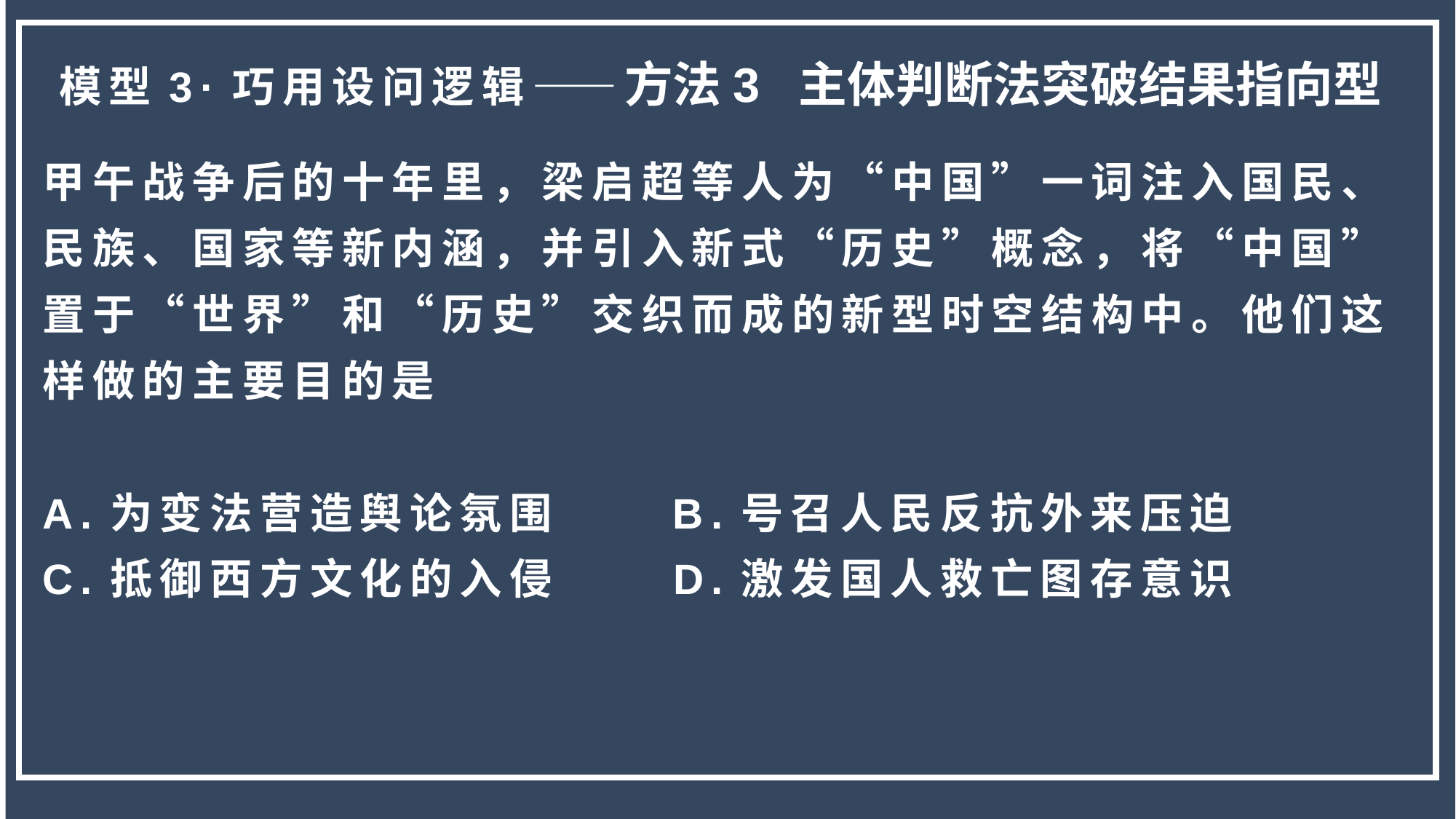

模型3·巧用设问逻辑——方法3  主体判断法突破结果指向型
甲午战争后的十年里，梁启超等人为“中国”一词注入国民、民族、国家等新内涵，并引入新式“历史”概念，将“中国”置于“世界”和“历史”交织而成的新型时空结构中。他们这样做的主要目的是

A.为变法营造舆论氛围      B.号召人民反抗外来压迫
C.抵御西方文化的入侵      D.激发国人救亡图存意识